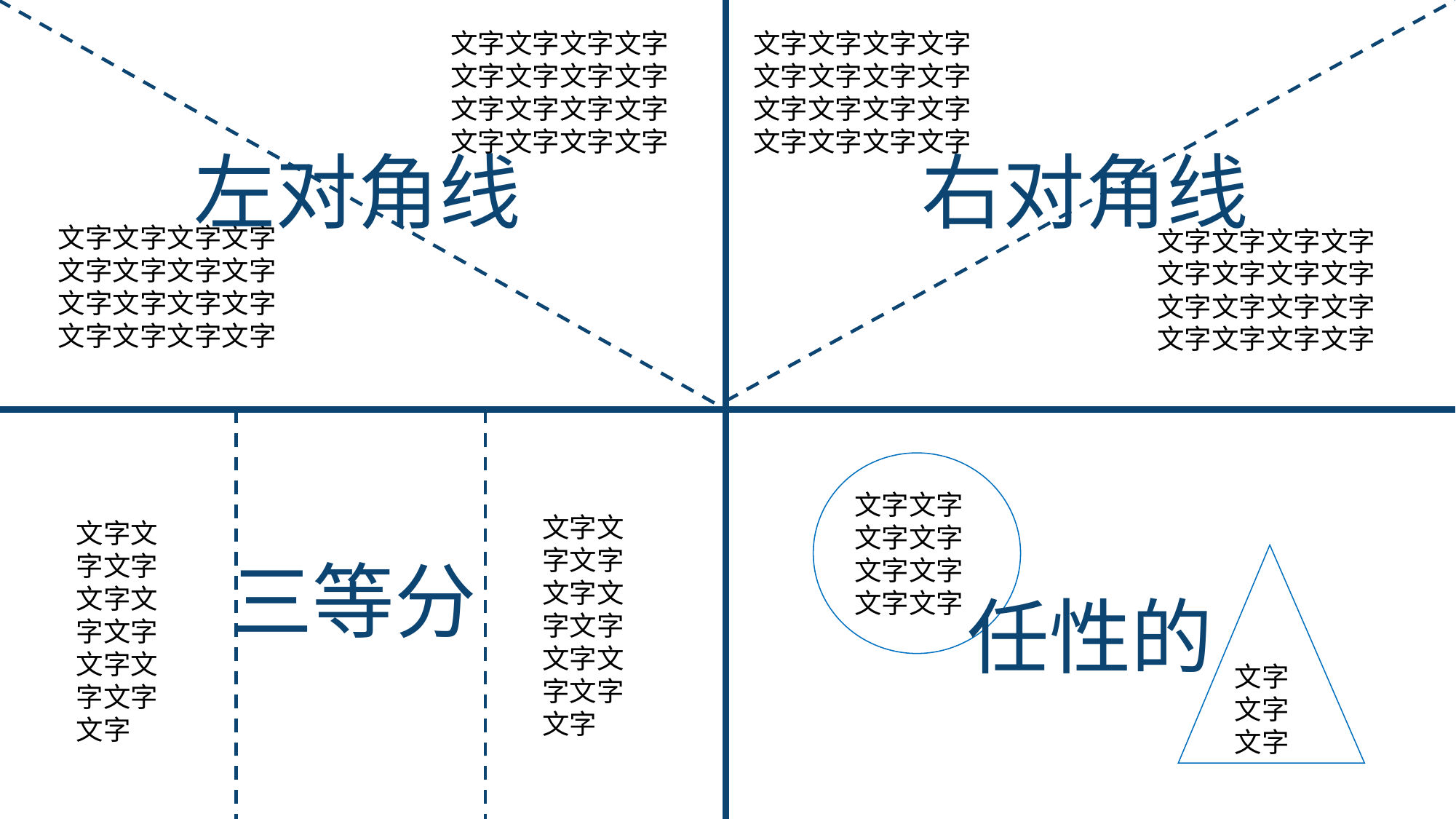

文字文字文字文字文字文字文字文字
文字文字文字文字文字文字文字文字
文字文字文字文字文字文字文字文字
文字文字文字文字文字文字文字文字
左对角线
右对角线
文字文字文字文字文字文字文字文字
文字文字文字文字文字文字文字文字
文字文字文字文字文字文字文字文字
文字文字文字文字文字文字文字文字
文字文字文字文字文字文字文字文字
文字文字文字文字文字文字文字文字文字文字
文字文字文字文字文字文字文字文字文字文字
三等分
文字文字文字
任性的